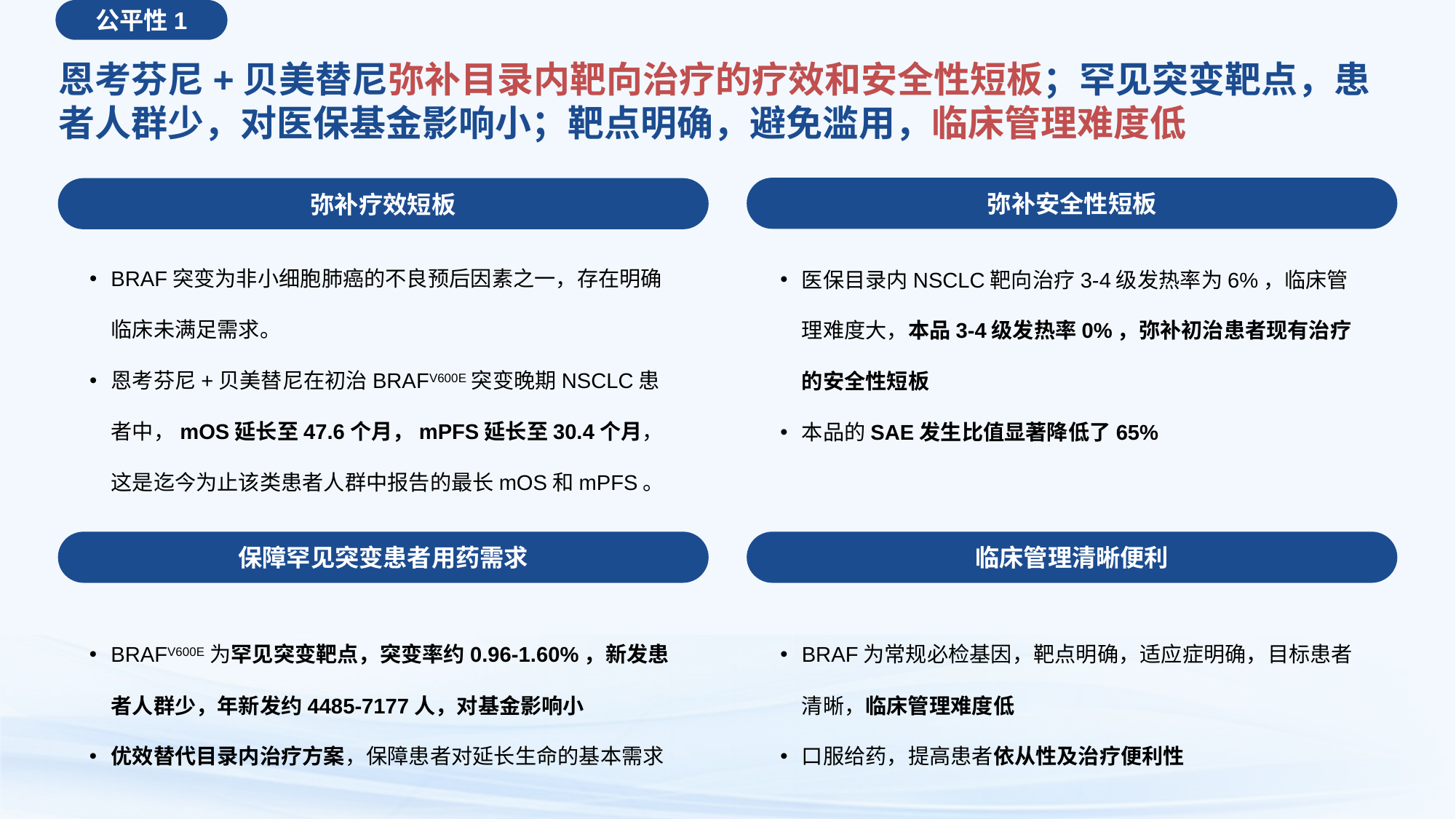

公平性1
恩考芬尼+贝美替尼弥补目录内靶向治疗的疗效和安全性短板；罕见突变靶点，患者人群少，对医保基金影响小；靶点明确，避免滥用，临床管理难度低
弥补安全性短板
弥补疗效短板
BRAF突变为非小细胞肺癌的不良预后因素之一，存在明确临床未满足需求。
恩考芬尼+贝美替尼在初治BRAFV600E突变晚期NSCLC患者中，mOS延长至47.6个月，mPFS延长至30.4个月，这是迄今为止该类患者人群中报告的最长mOS和mPFS。
医保目录内NSCLC靶向治疗3-4级发热率为6%，临床管理难度大，本品3-4级发热率0%，弥补初治患者现有治疗的安全性短板
本品的SAE发生比值显著降低了65%
保障罕见突变患者用药需求
临床管理清晰便利
BRAFV600E为罕见突变靶点，突变率约0.96-1.60%，新发患者人群少，年新发约4485-7177人，对基金影响小
优效替代目录内治疗方案，保障患者对延长生命的基本需求
BRAF为常规必检基因，靶点明确，适应症明确，目标患者清晰，临床管理难度低
口服给药，提高患者依从性及治疗便利性